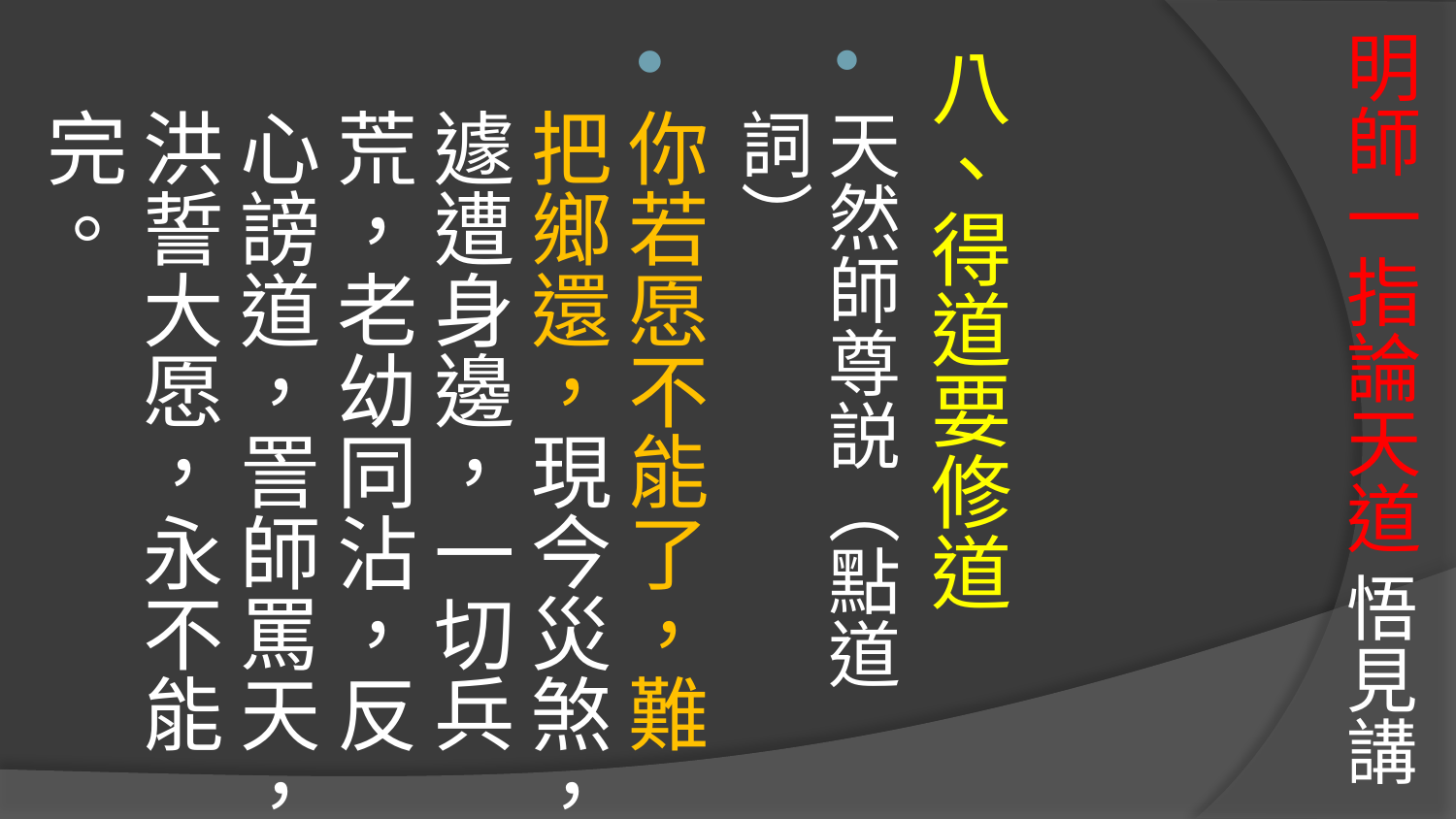

# 明師一指論天道 悟見講
八、得道要修道
天然師尊説（點道詞）
你若愿不能了，難把鄉還，現今災煞，遽遭身邊，一切兵荒，老幼同沾，反心謗道，詈師罵天，洪誓大愿，永不能完。